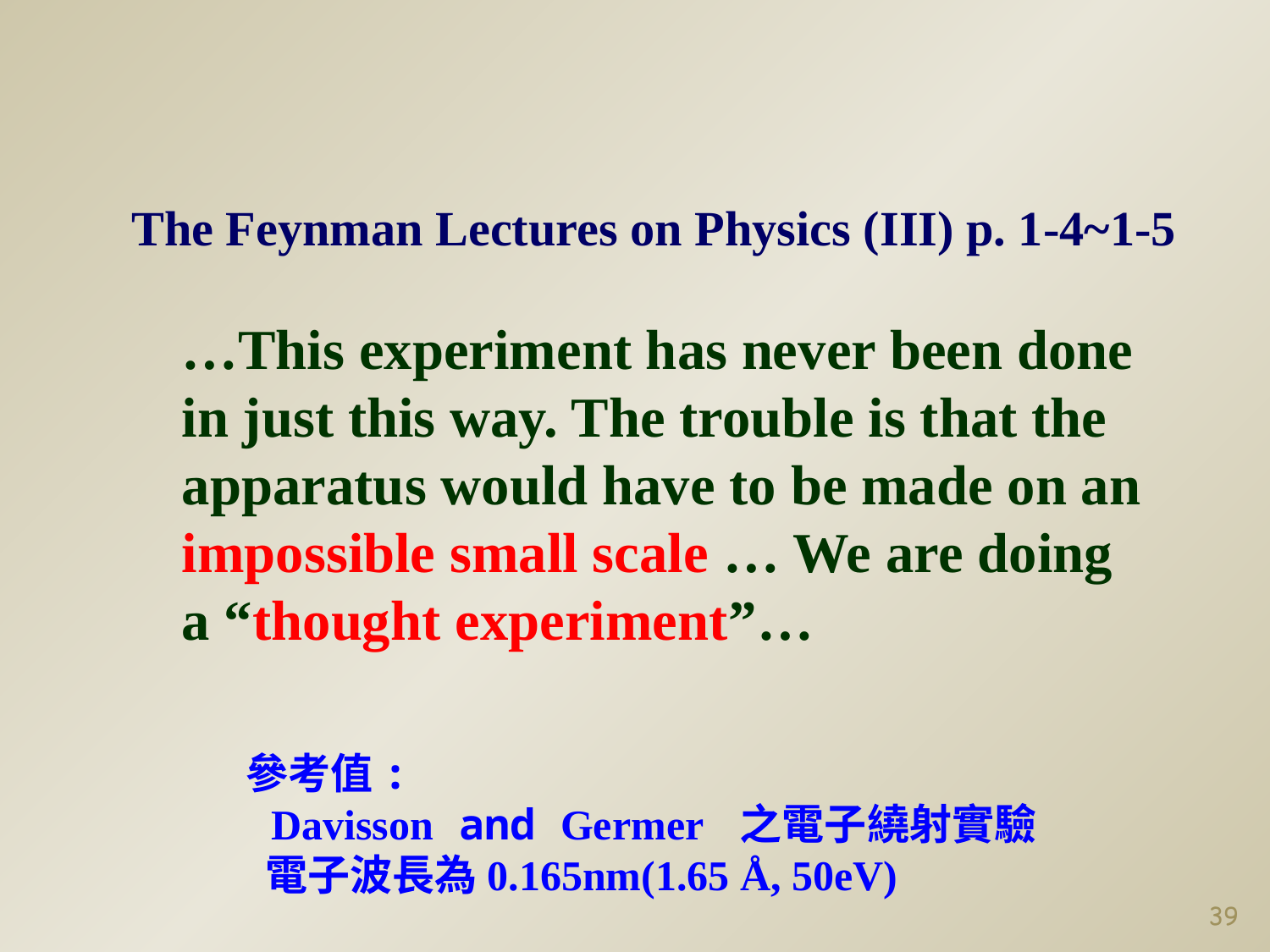

The Feynman Lectures on Physics (III) p. 1-4~1-5
…This experiment has never been done in just this way. The trouble is that the apparatus would have to be made on an impossible small scale … We are doing a “thought experiment”…
參考值:
 Davisson and Germer 之電子繞射實驗
 電子波長為0.165nm(1.65 Å, 50eV)
39